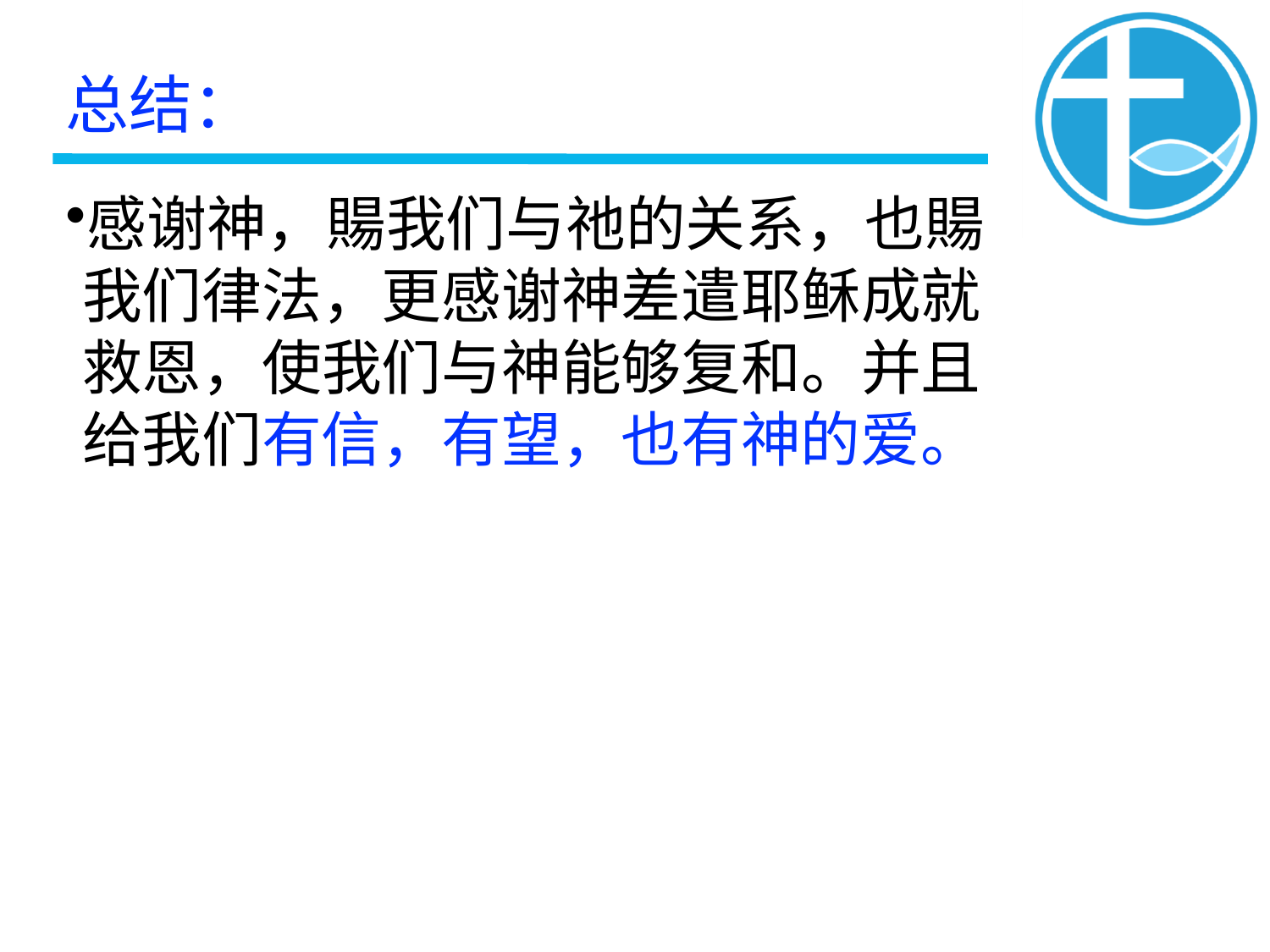

总结：
感谢神，𧶽我们与祂的关系，也𧶽我们律法，更感谢神差遣耶稣成就救恩，使我们与神能够复和。并且给我们有信，有望，也有神的爱。